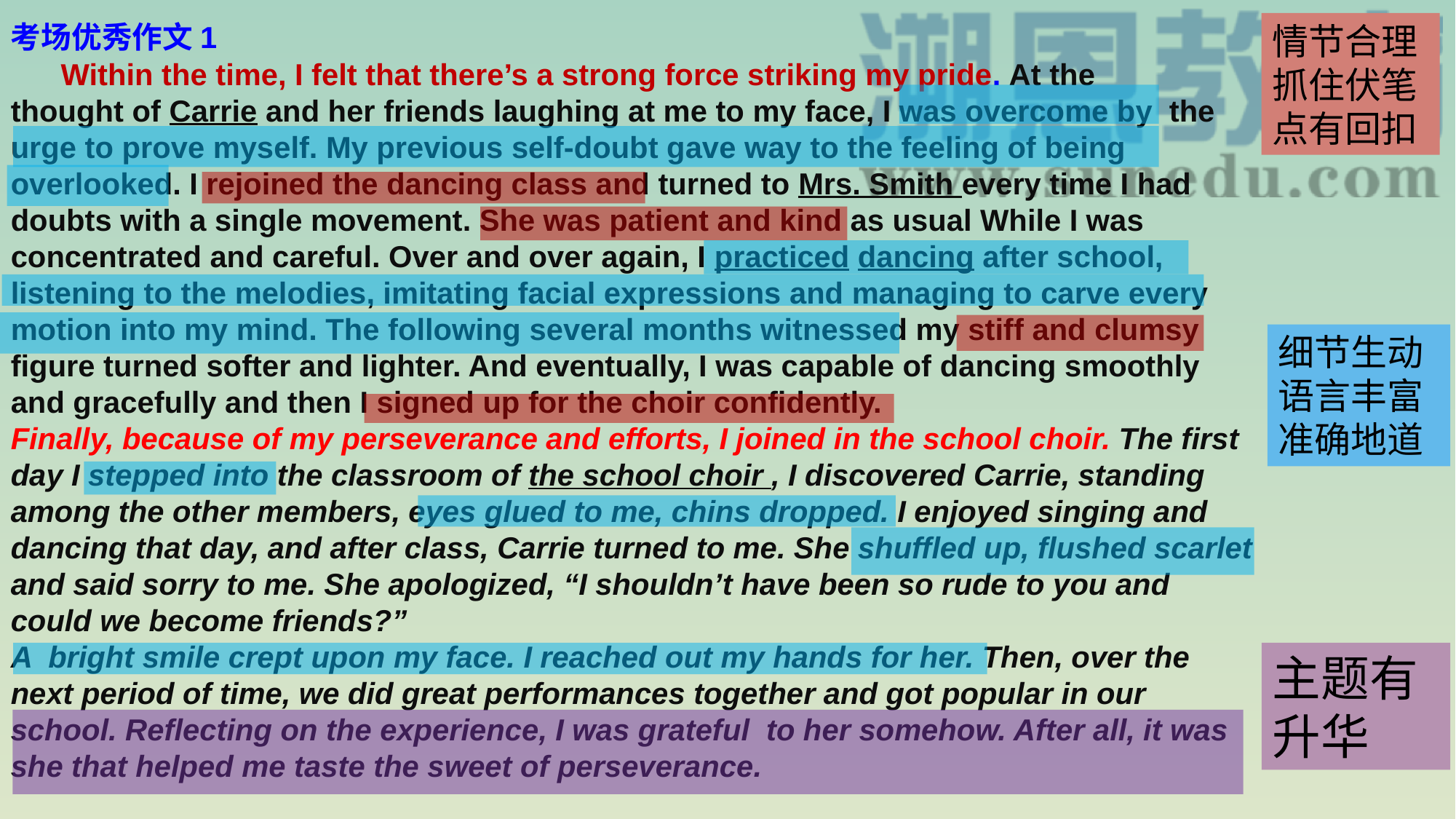

考场优秀作文1
      Within the time, I felt that there’s a strong force striking my pride. At the
thought of Carrie and her friends laughing at me to my face, I was overcome by  the urge to prove myself. My previous self-doubt gave way to the feeling of being overlooked. I rejoined the dancing class and turned to Mrs. Smith every time I had doubts with a single movement. She was patient and kind as usual While I was concentrated and careful. Over and over again, I practiced dancing after school, listening to the melodies, imitating facial expressions and managing to carve every motion into my mind. The following several months witnessed my stiff and clumsy figure turned softer and lighter. And eventually, I was capable of dancing smoothly and gracefully and then I signed up for the choir confidently.
Finally, because of my perseverance and efforts, I joined in the school choir. The first day I stepped into the classroom of the school choir , I discovered Carrie, standing among the other members, eyes glued to me, chins dropped. I enjoyed singing and dancing that day, and after class, Carrie turned to me. She shuffled up, flushed scarlet and said sorry to me. She apologized, “I shouldn’t have been so rude to you and could we become friends?”
A  bright smile crept upon my face. I reached out my hands for her. Then, over the next period of time, we did great performances together and got popular in our school. Reflecting on the experience, I was grateful  to her somehow. After all, it was she that helped me taste the sweet of perseverance.

情节合理
抓住伏笔点有回扣

细节生动语言丰富准确地道

主题有升华